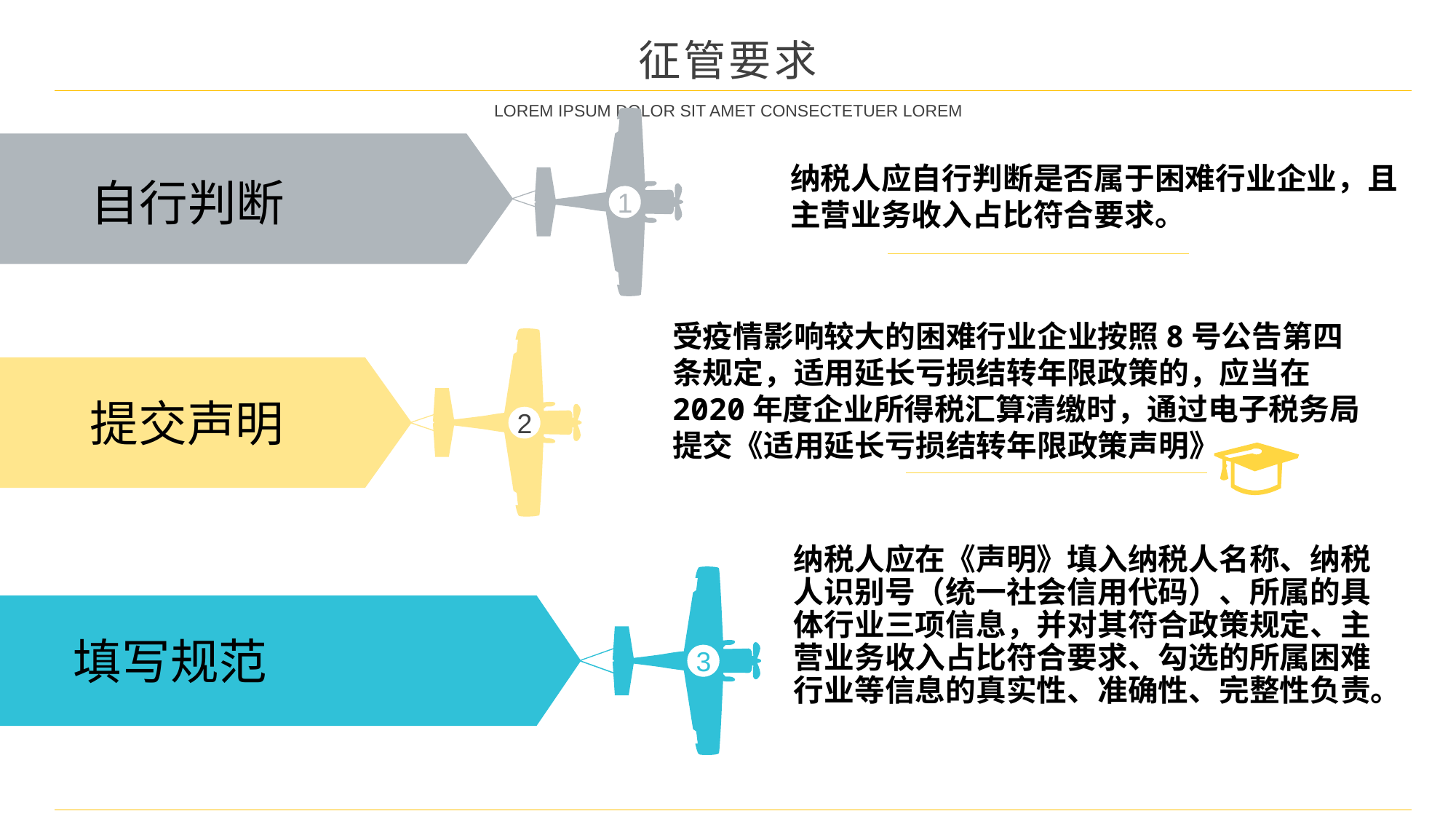

征管要求
LOREM IPSUM DOLOR SIT AMET CONSECTETUER LOREM

自行判断
1

纳税人应自行判断是否属于困难行业企业，且主营业务收入占比符合要求。

受疫情影响较大的困难行业企业按照8号公告第四条规定，适用延长亏损结转年限政策的，应当在2020年度企业所得税汇算清缴时，通过电子税务局提交《适用延长亏损结转年限政策声明》

提交声明
2

纳税人应在《声明》填入纳税人名称、纳税人识别号（统一社会信用代码）、所属的具体行业三项信息，并对其符合政策规定、主营业务收入占比符合要求、勾选的所属困难行业等信息的真实性、准确性、完整性负责。

   填写规范
3